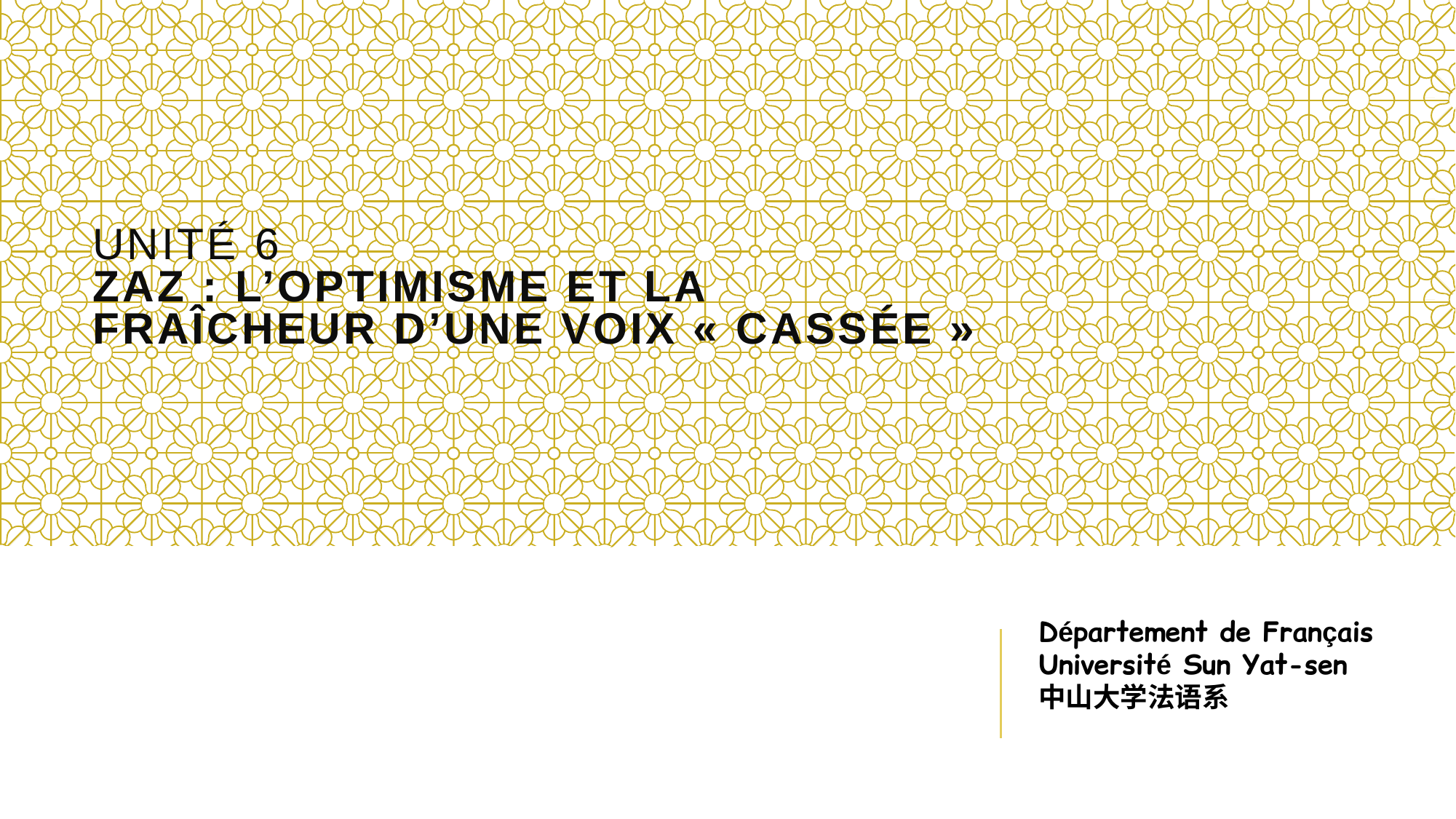

# Unité 6 Zaz : l’optimisme et la fraîcheur d’une voix « cassée »
Département de Français
Université Sun Yat-sen
中山大学法语系